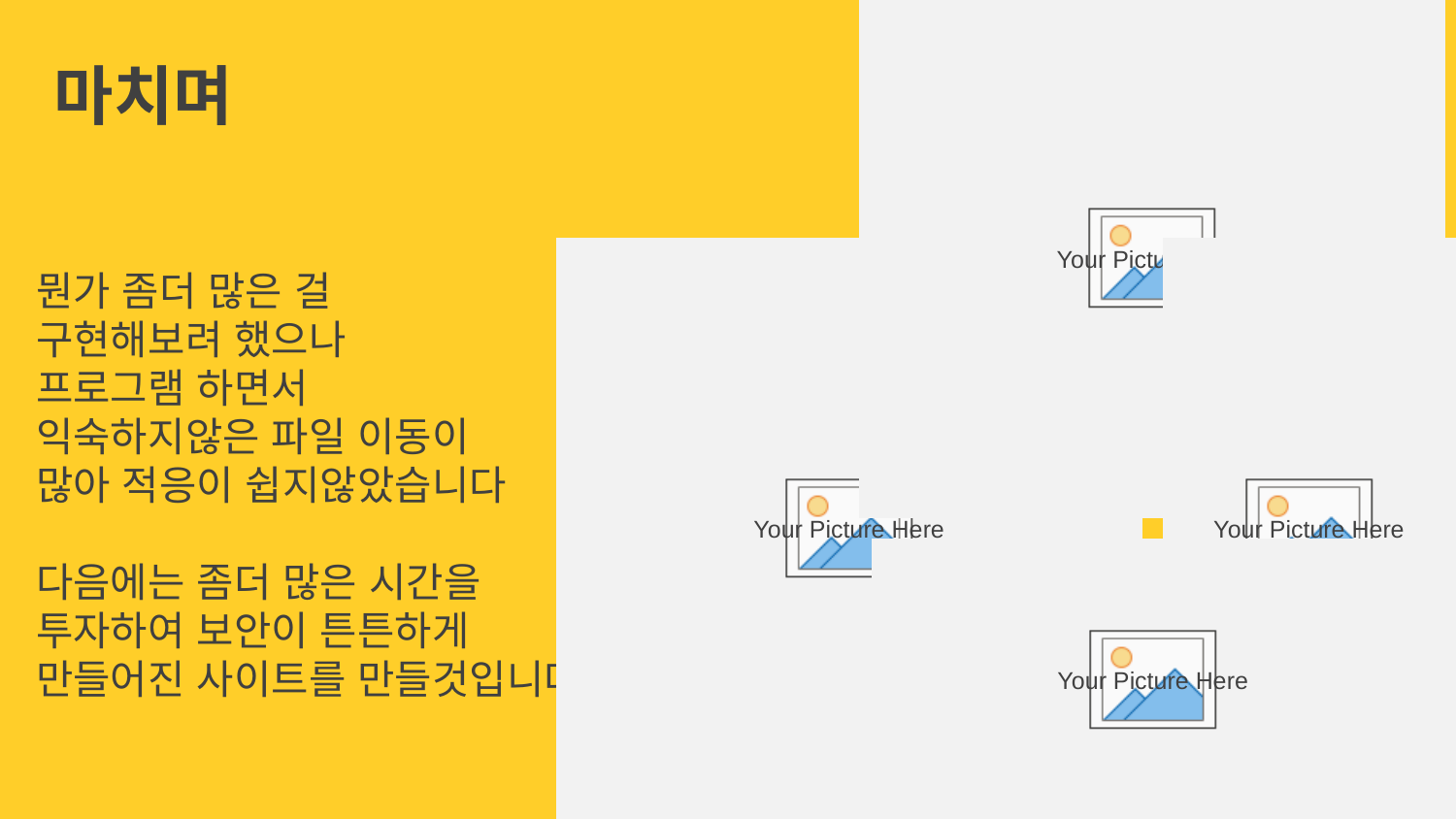

마치며

뭔가 좀더 많은 걸
구현해보려 했으나
프로그램 하면서
익숙하지않은 파일 이동이
많아 적응이 쉽지않았습니다

다음에는 좀더 많은 시간을
투자하여 보안이 튼튼하게
만들어진 사이트를 만들것입니다.